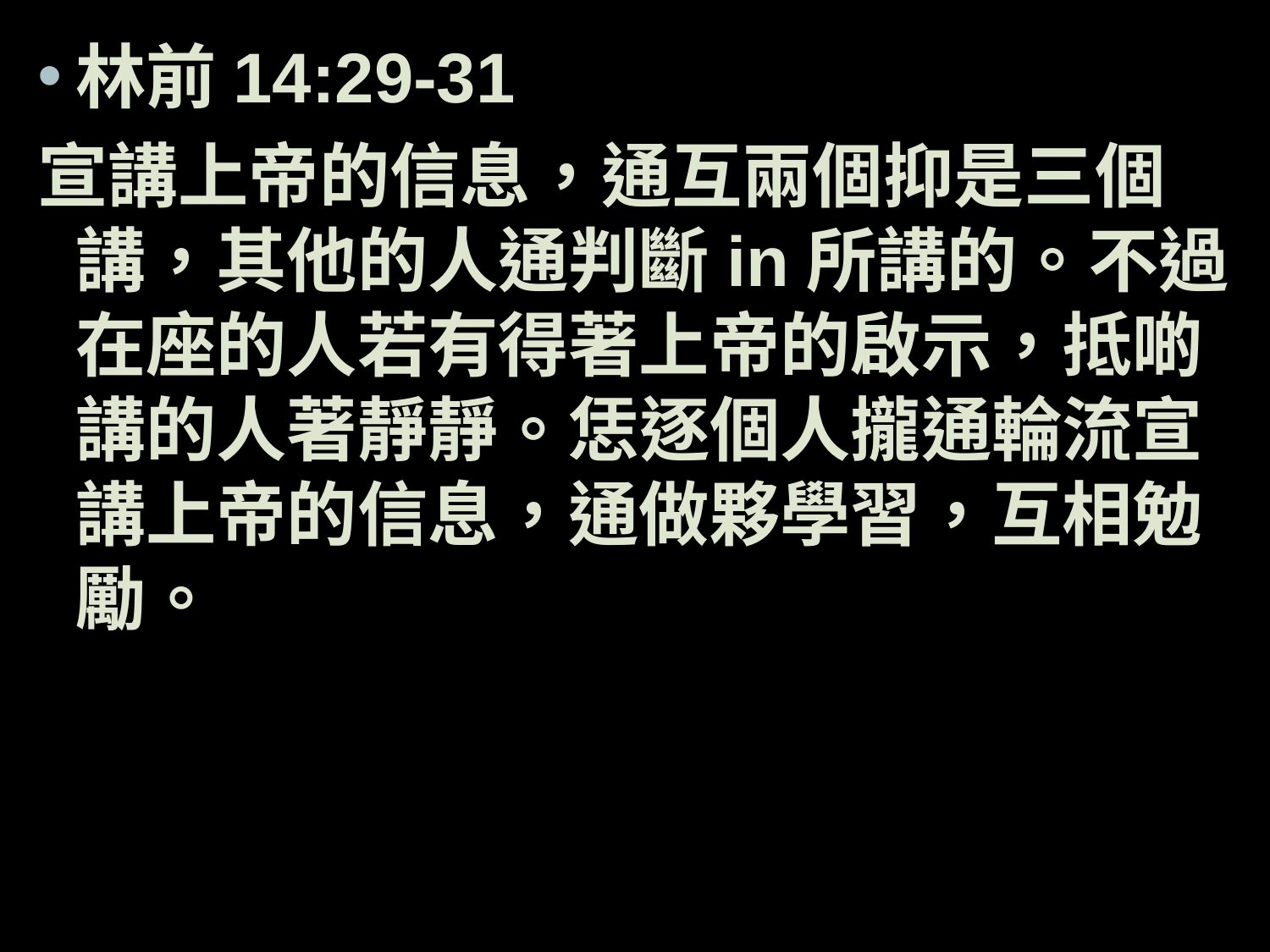

林前14:29-31
宣講上帝的信息，通互兩個抑是三個講，其他的人通判斷in所講的。不過在座的人若有得著上帝的啟示，抵啲講的人著靜靜。恁逐個人攏通輪流宣講上帝的信息，通做夥學習，互相勉勵。